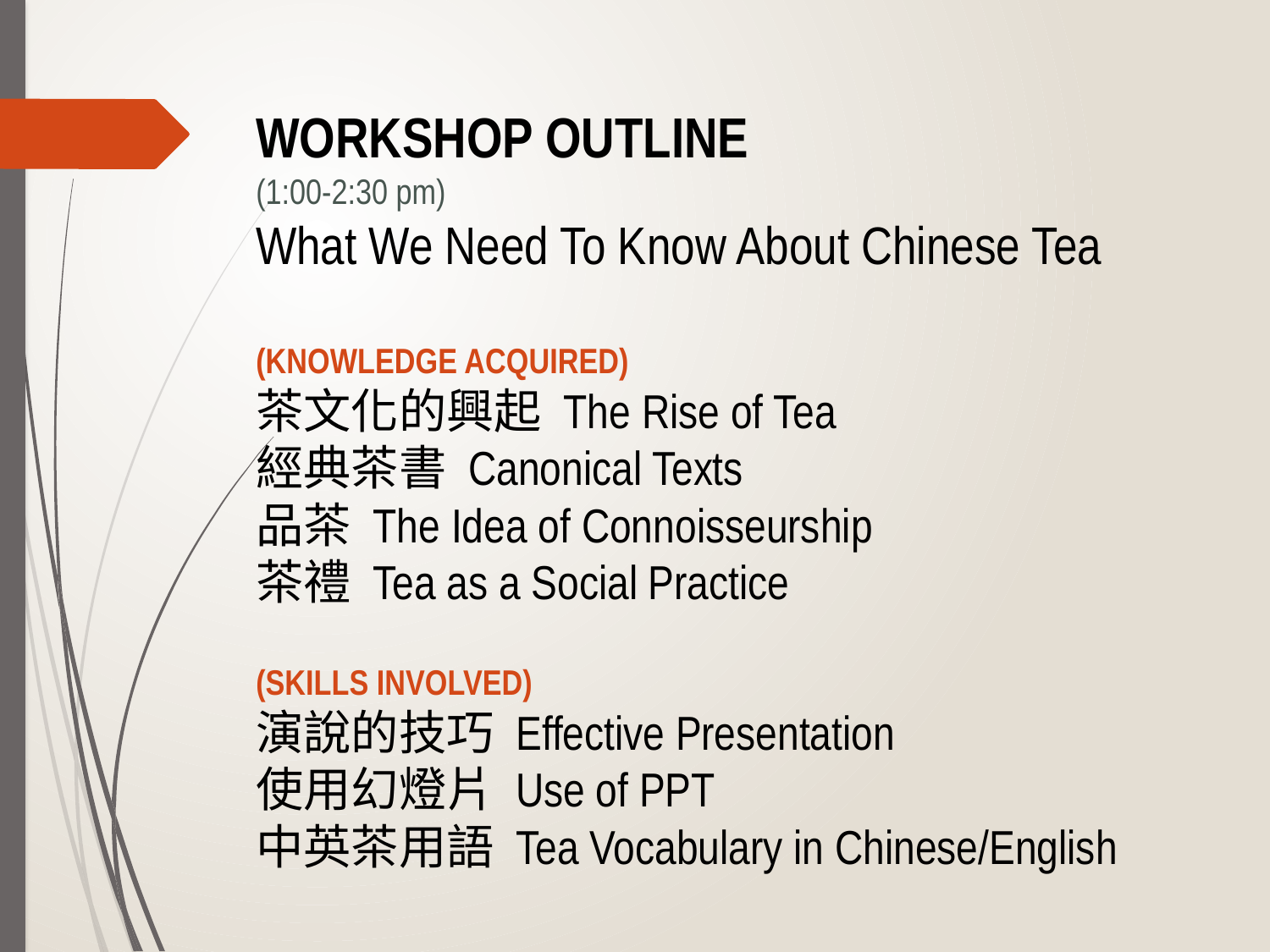

WORKSHOP OUTLINE
(1:00-2:30 pm)
What We Need To Know About Chinese Tea
(KNOWLEDGE ACQUIRED)
茶文化的興起 The Rise of Tea
經典茶書 Canonical Texts
品茶 The Idea of Connoisseurship
茶禮 Tea as a Social Practice

(SKILLS INVOLVED)
演說的技巧 Effective Presentation
使用幻燈片 Use of PPT
中英茶用語 Tea Vocabulary in Chinese/English